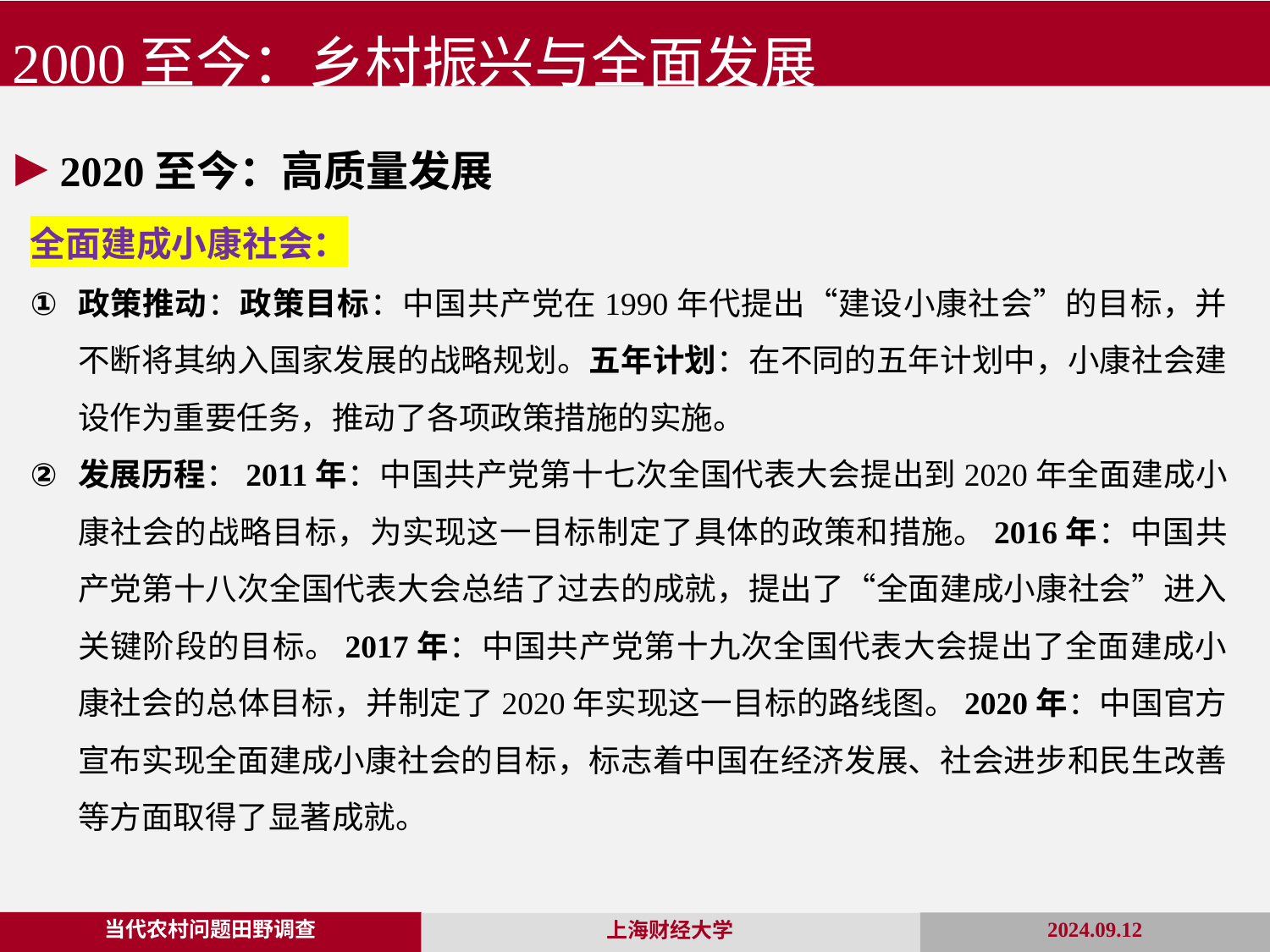

2000至今：乡村振兴与全面发展
2020至今：高质量发展
全面建成小康社会：
政策推动：政策目标：中国共产党在1990年代提出“建设小康社会”的目标，并不断将其纳入国家发展的战略规划。五年计划：在不同的五年计划中，小康社会建设作为重要任务，推动了各项政策措施的实施。
发展历程：2011年：中国共产党第十七次全国代表大会提出到2020年全面建成小康社会的战略目标，为实现这一目标制定了具体的政策和措施。2016年：中国共产党第十八次全国代表大会总结了过去的成就，提出了“全面建成小康社会”进入关键阶段的目标。2017年：中国共产党第十九次全国代表大会提出了全面建成小康社会的总体目标，并制定了2020年实现这一目标的路线图。2020年：中国官方宣布实现全面建成小康社会的目标，标志着中国在经济发展、社会进步和民生改善等方面取得了显著成就。
当代农村问题田野调查
上海财经大学
2024.09.12